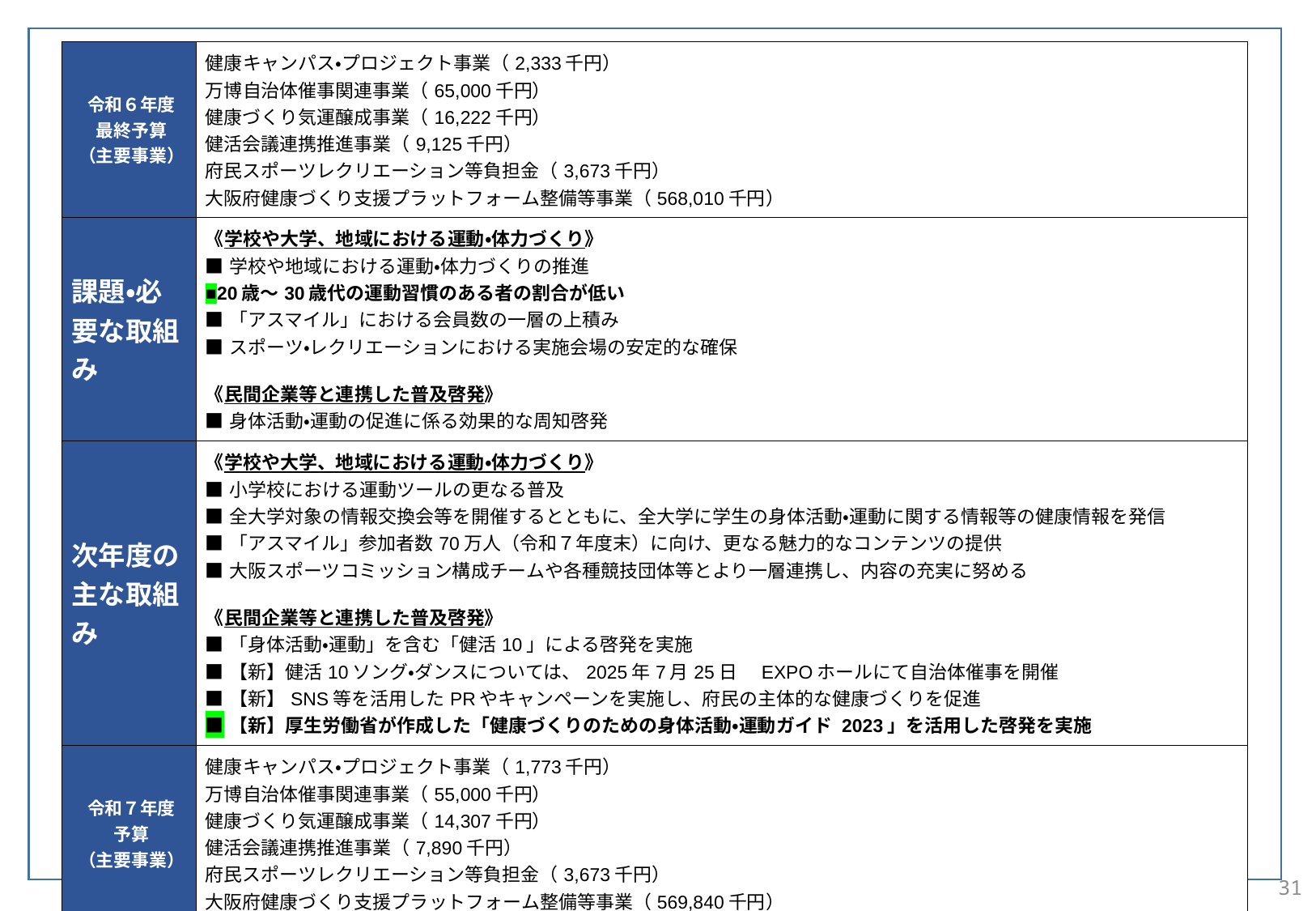

| 令和６年度 最終予算 （主要事業） | 健康キャンパス・プロジェクト事業（2,333千円） 万博自治体催事関連事業（65,000千円） 健康づくり気運醸成事業（16,222千円） 健活会議連携推進事業（9,125千円） 府民スポーツレクリエーション等負担金（3,673千円） 大阪府健康づくり支援プラットフォーム整備等事業（568,010千円） |
| --- | --- |
| 課題・必要な取組み | 《学校や大学、地域における運動・体力づくり》 ■学校や地域における運動・体力づくりの推進 ■20歳～30歳代の運動習慣のある者の割合が低い ■「アスマイル」における会員数の一層の上積み ■スポーツ・レクリエーションにおける実施会場の安定的な確保 《民間企業等と連携した普及啓発》 ■身体活動・運動の促進に係る効果的な周知啓発 |
| 次年度の主な取組み | 《学校や大学、地域における運動・体力づくり》 ■小学校における運動ツールの更なる普及 ■全大学対象の情報交換会等を開催するとともに、全大学に学生の身体活動・運動に関する情報等の健康情報を発信 ■「アスマイル」参加者数70万人（令和７年度末）に向け、更なる魅力的なコンテンツの提供 ■大阪スポーツコミッション構成チームや各種競技団体等とより一層連携し、内容の充実に努める 《民間企業等と連携した普及啓発》 ■「身体活動・運動」を含む「健活10」による啓発を実施 ■【新】健活10ソング・ダンスについては、2025年7月25日　EXPOホールにて自治体催事を開催 ■【新】SNS等を活用したPRやキャンペーンを実施し、府民の主体的な健康づくりを促進 ■【新】厚生労働省が作成した「健康づくりのための身体活動・運動ガイド 2023」を活用した啓発を実施 |
| 令和７年度 予算 （主要事業） | 健康キャンパス・プロジェクト事業（1,773千円） 万博自治体催事関連事業（55,000千円） 健康づくり気運醸成事業（14,307千円） 健活会議連携推進事業（7,890千円） 府民スポーツレクリエーション等負担金（3,673千円） 大阪府健康づくり支援プラットフォーム整備等事業（569,840千円） |
31